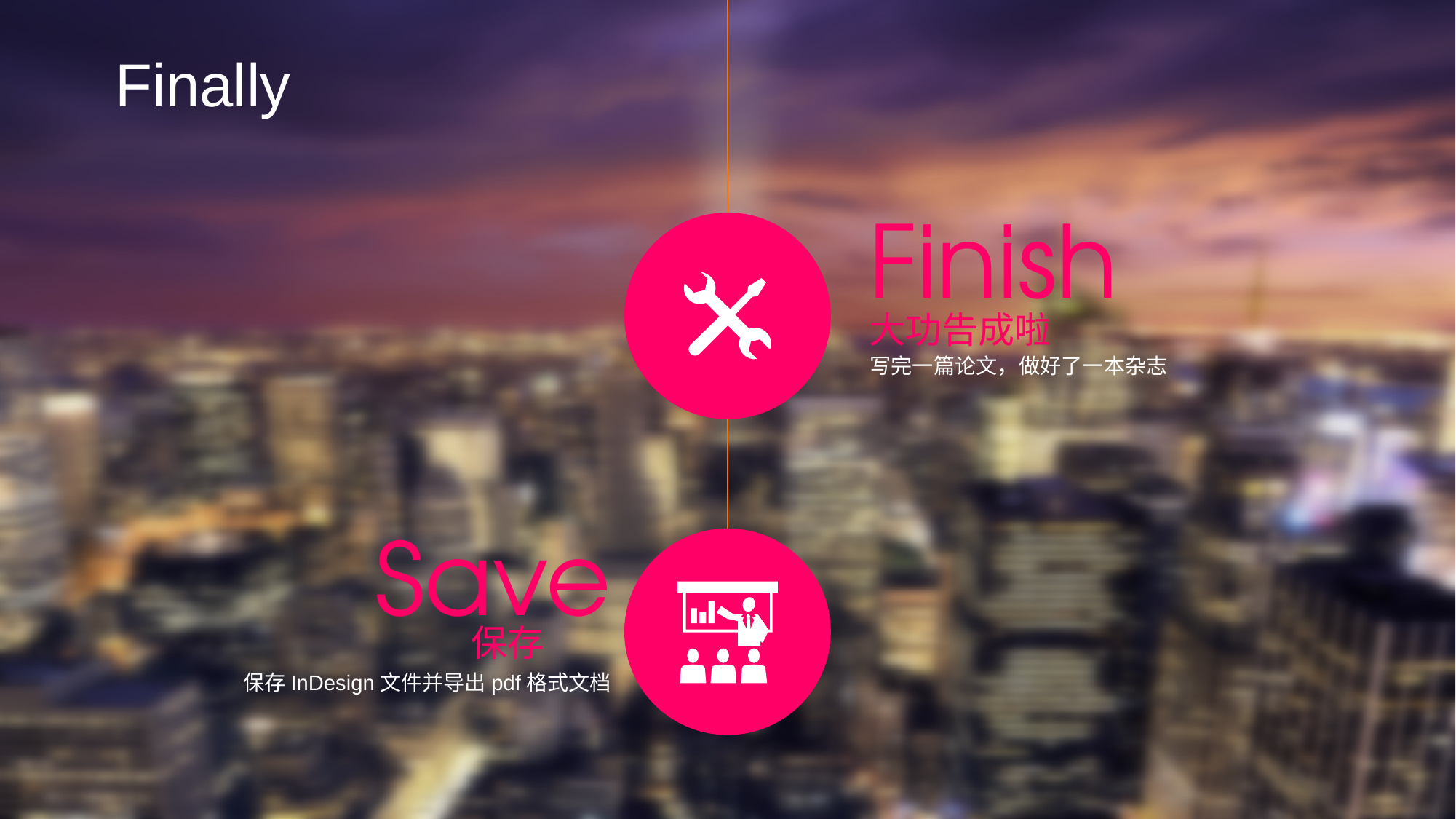

Finally
Finish

大功告成啦
写完一篇论文，做好了一本杂志
Save

保存
保存InDesign文件并导出pdf格式文档